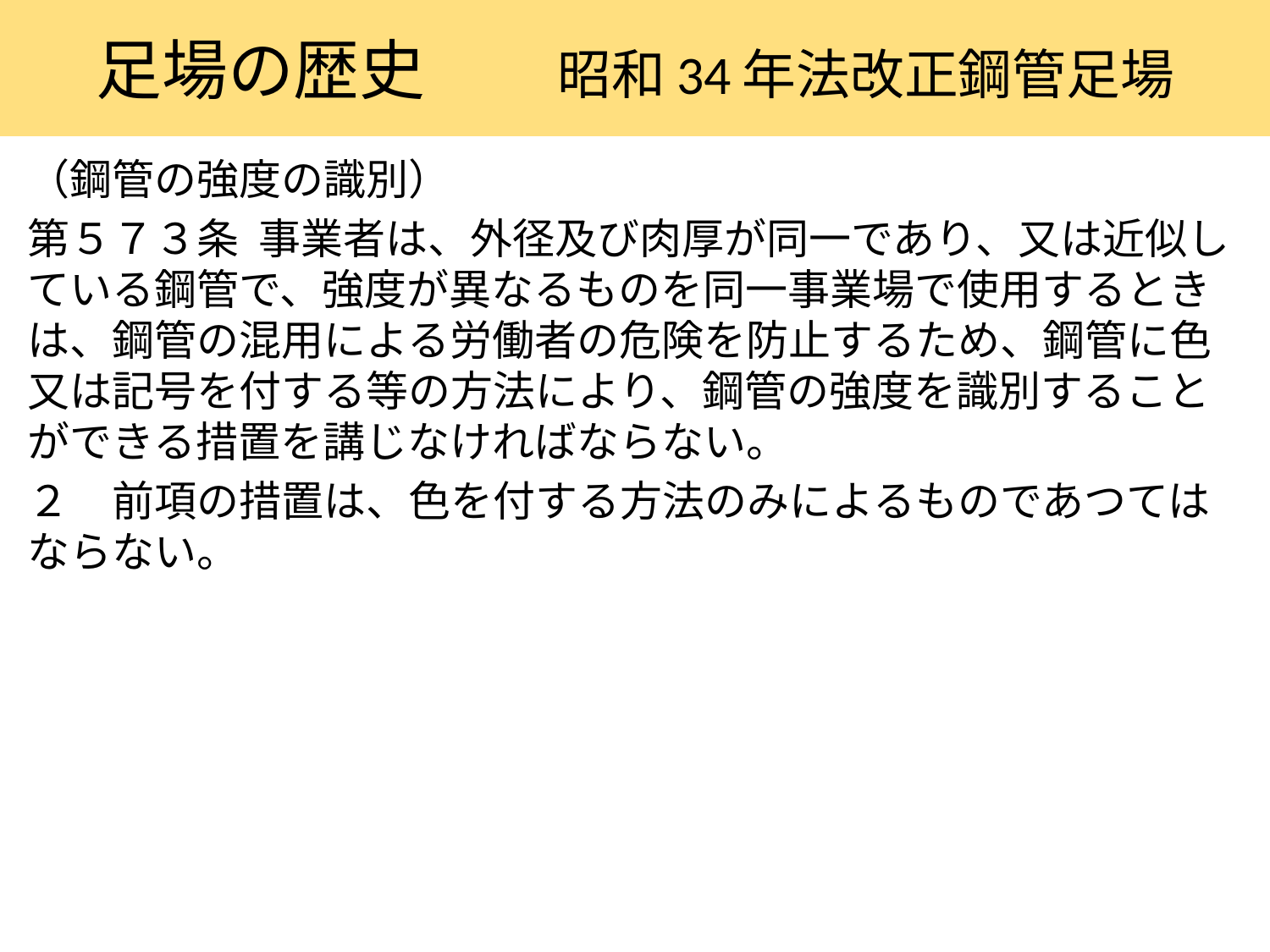

# 足場の歴史　　昭和34年法改正鋼管足場
（鋼管の強度の識別）
第５７３条  事業者は、外径及び肉厚が同一であり、又は近似している鋼管で、強度が異なるものを同一事業場で使用するときは、鋼管の混用による労働者の危険を防止するため、鋼管に色又は記号を付する等の方法により、鋼管の強度を識別することができる措置を講じなければならない。
２　前項の措置は、色を付する方法のみによるものであつてはならない。